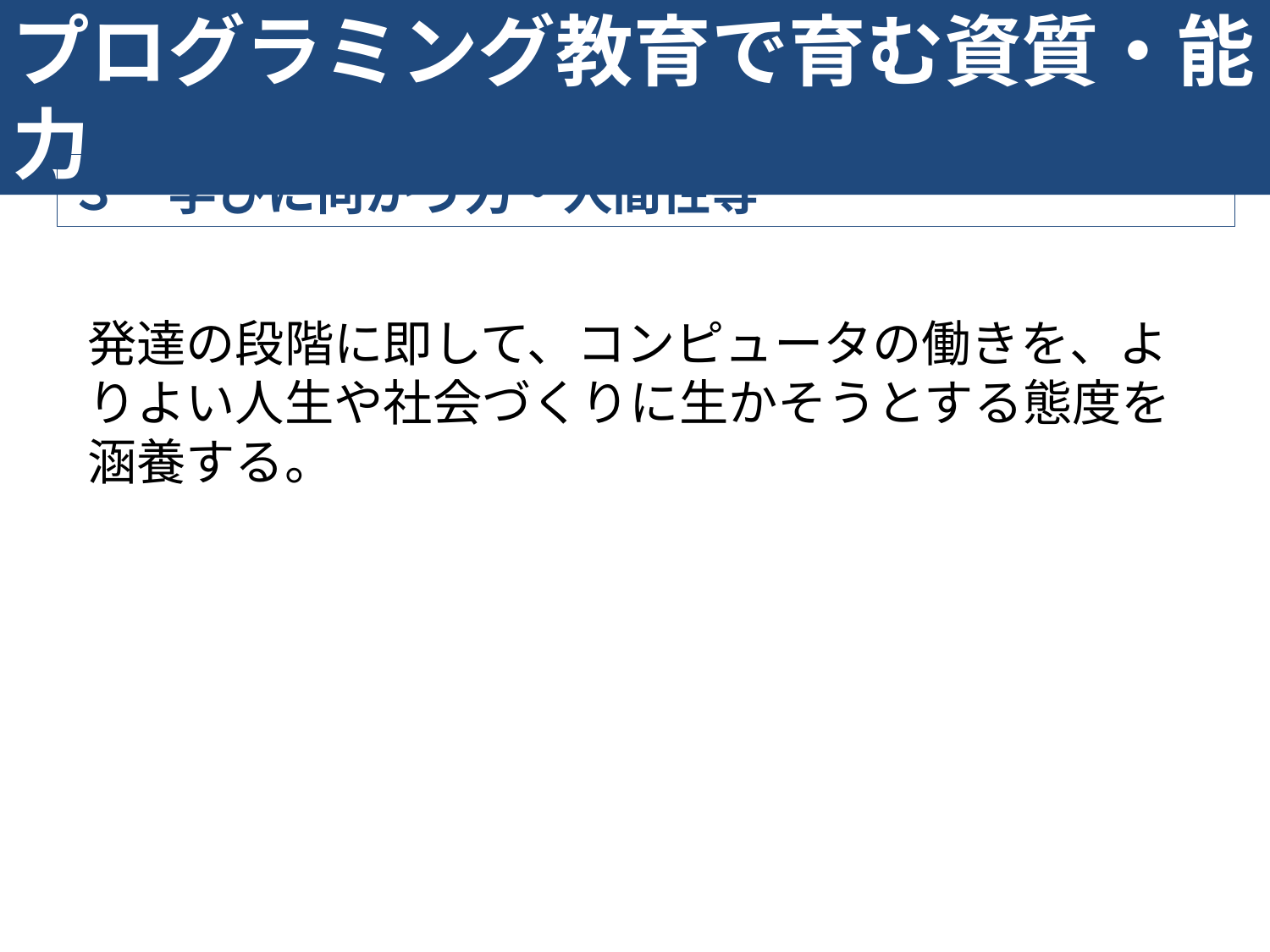

プログラミング教育で育む資質・能力
３　学びに向かう力・人間性等
発達の段階に即して、コンピュータの働きを、よりよい人生や社会づくりに生かそうとする態度を涵養する。